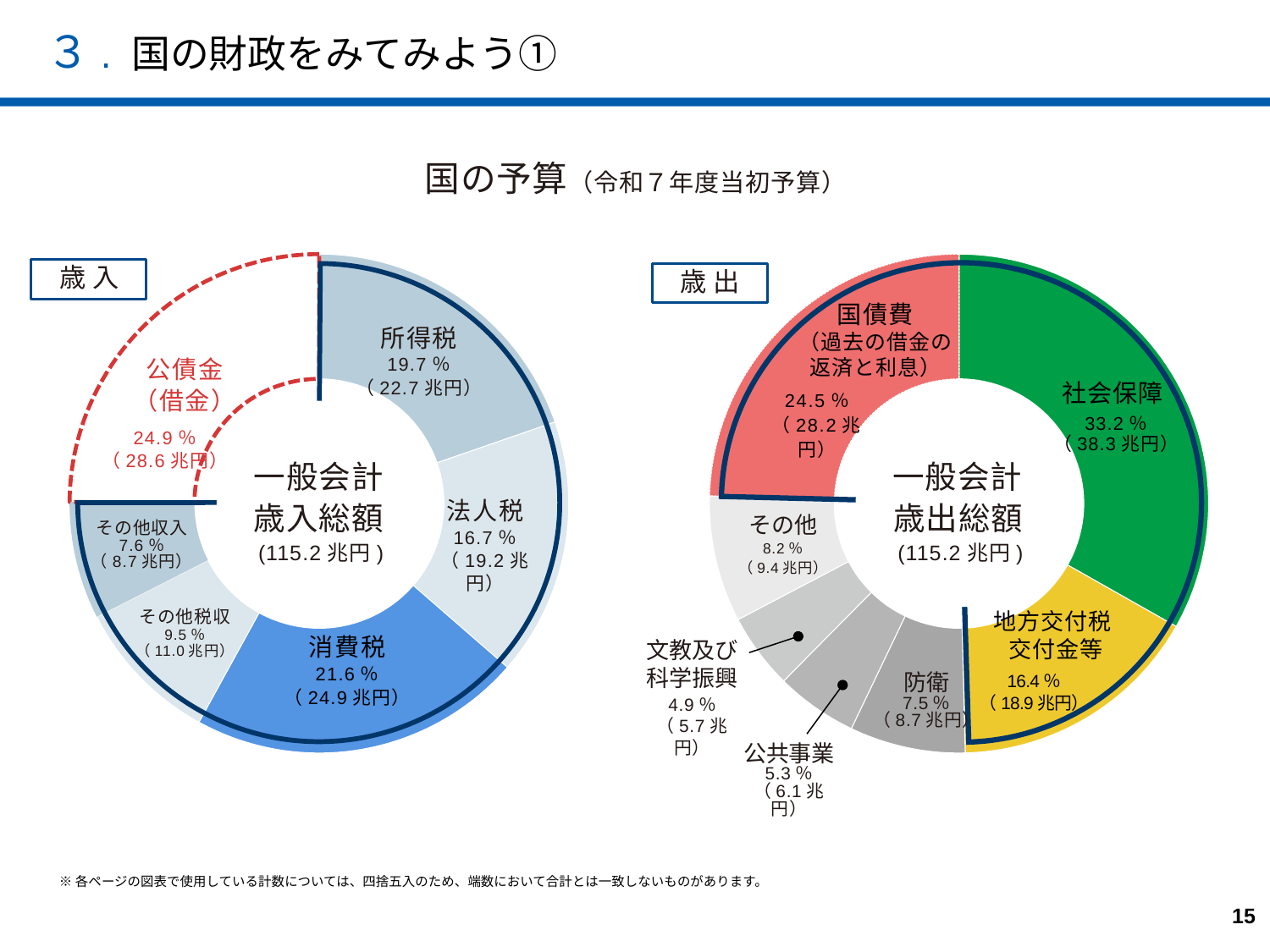

３. 国の財政をみてみよう①
国の予算（令和７年度当初予算）

### Chart

| Category | 歳入 |
|---|---|
| 所得税 | 19.7 |
| 法人税 | 16.7 |
| 消費税 | 21.6 |
| その他税収 | 9.5 |
| その他収入 | 7.6 |
| 公債金 | 24.9 |
歳 入

所得税
19.7％
（22.7兆円）
     公債金
     （借金）

24.9％
（28.6兆円）

一般会計
歳入総額
(115.2兆円)
法人税
16.7％
（19.2兆円）
その他収入
7.6％
（8.7兆円）
その他税収
9.5％
（11.0兆円）
消費税
21.6％
（24.9兆円）

### Chart

| Category | 歳出 |
|---|---|
| 社会保障 | 33.2 |
| 地方交付税  交付金等 | 16.4 |
| 防衛 | 7.5 |
| 公共事業 | 5.3 |
| 文教及び
科学振興 | 4.9 |
| その他 | 8.2 |
| 国債費 | 24.5 |

歳 出
国債費
（過去の借金の
返済と利息）
社会保障
24.5％
（28.2兆円）

33.2％
（38.3兆円）
一般会計 歳出総額
(115.2兆円)
その他
8.2％
（9.4兆円）
地方交付税  交付金等
文教及び
科学振興
4.9％
（5.7兆円）
防衛
7.5％
（8.7兆円）
16.4％
（18.9兆円）
公共事業
5.3％
（6.1兆円）
※各ページの図表で使用している計数については、四捨五入のため、端数において合計とは一致しないものがあります。
15